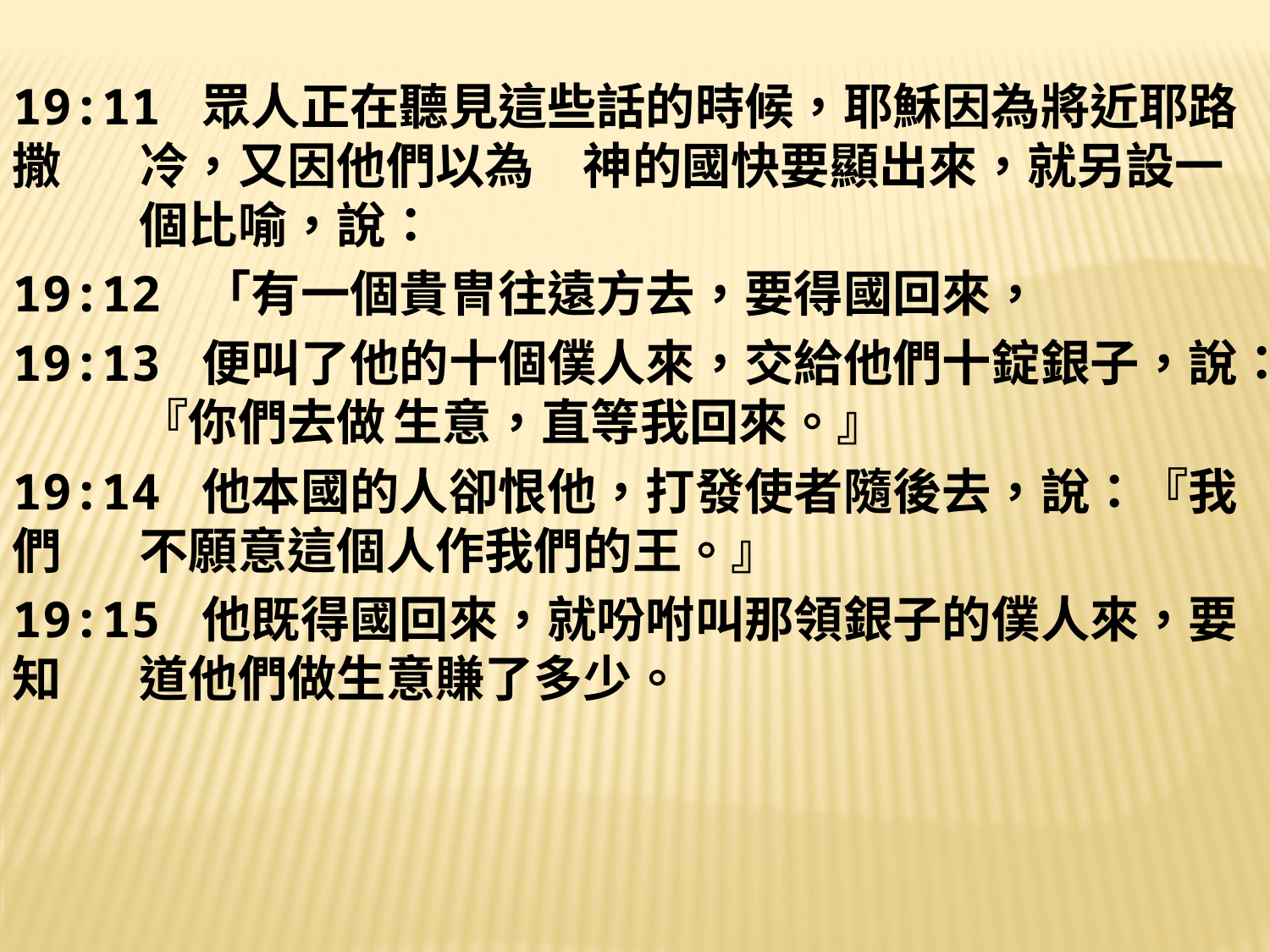

19:11 眾人正在聽見這些話的時候，耶穌因為將近耶路撒	冷，又因他們以為　神的國快要顯出來，就另設一	個比喻，說：
19:12 「有一個貴冑往遠方去，要得國回來，
19:13 便叫了他的十個僕人來，交給他們十錠銀子，說：	『你們去做	生意，直等我回來。』
19:14 他本國的人卻恨他，打發使者隨後去，說：『我們	不願意這個人作我們的王。』
19:15 他既得國回來，就吩咐叫那領銀子的僕人來，要知	道他們做生意賺了多少。